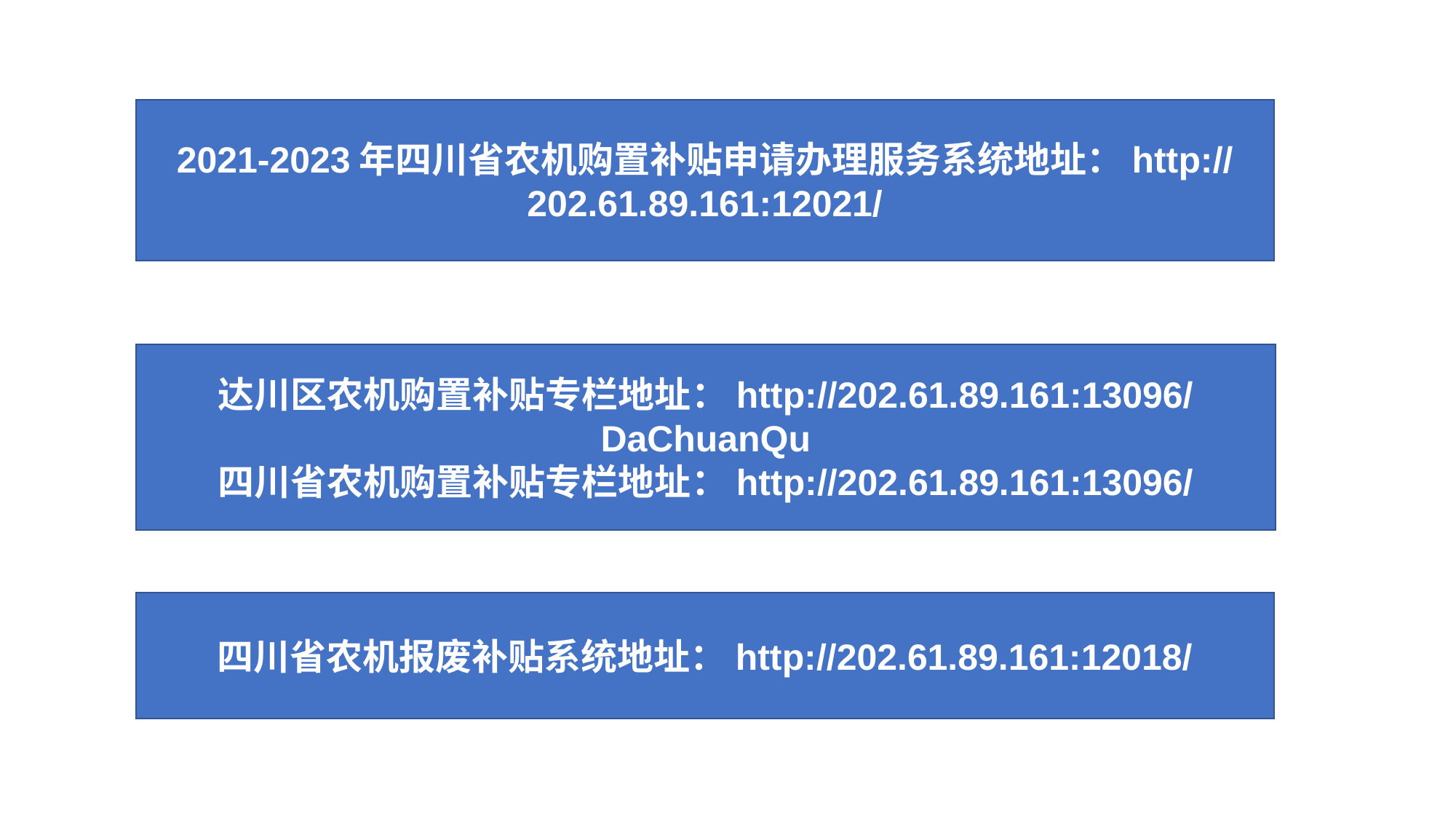

2021-2023年四川省农机购置补贴申请办理服务系统地址：http://202.61.89.161:12021/
达川区农机购置补贴专栏地址：http://202.61.89.161:13096/DaChuanQu
四川省农机购置补贴专栏地址：http://202.61.89.161:13096/
四川省农机报废补贴系统地址：http://202.61.89.161:12018/